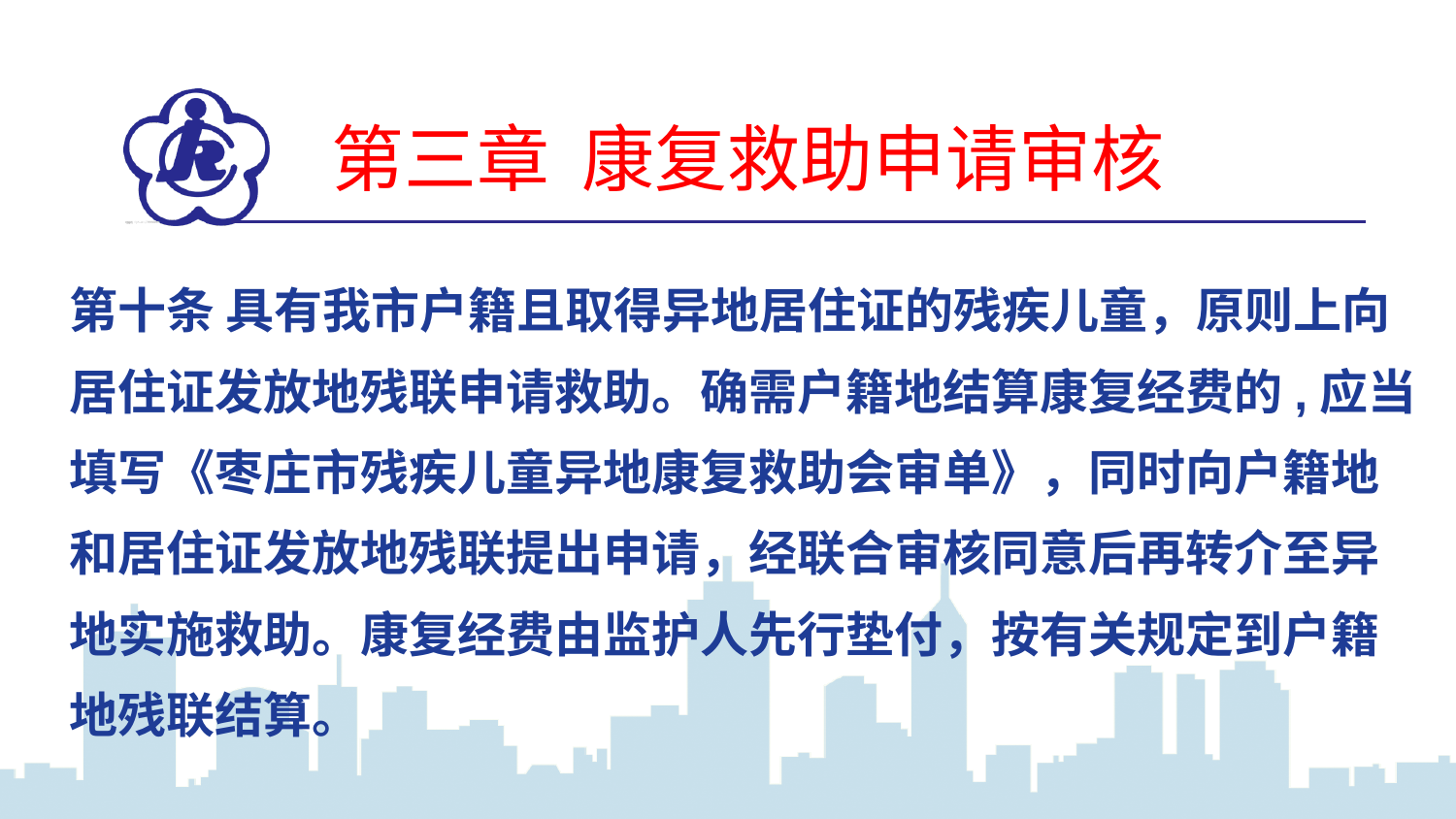

第三章  康复救助申请审核
第十条 具有我市户籍且取得异地居住证的残疾儿童，原则上向居住证发放地残联申请救助。确需户籍地结算康复经费的,应当填写《枣庄市残疾儿童异地康复救助会审单》，同时向户籍地和居住证发放地残联提出申请，经联合审核同意后再转介至异地实施救助。康复经费由监护人先行垫付，按有关规定到户籍地残联结算。